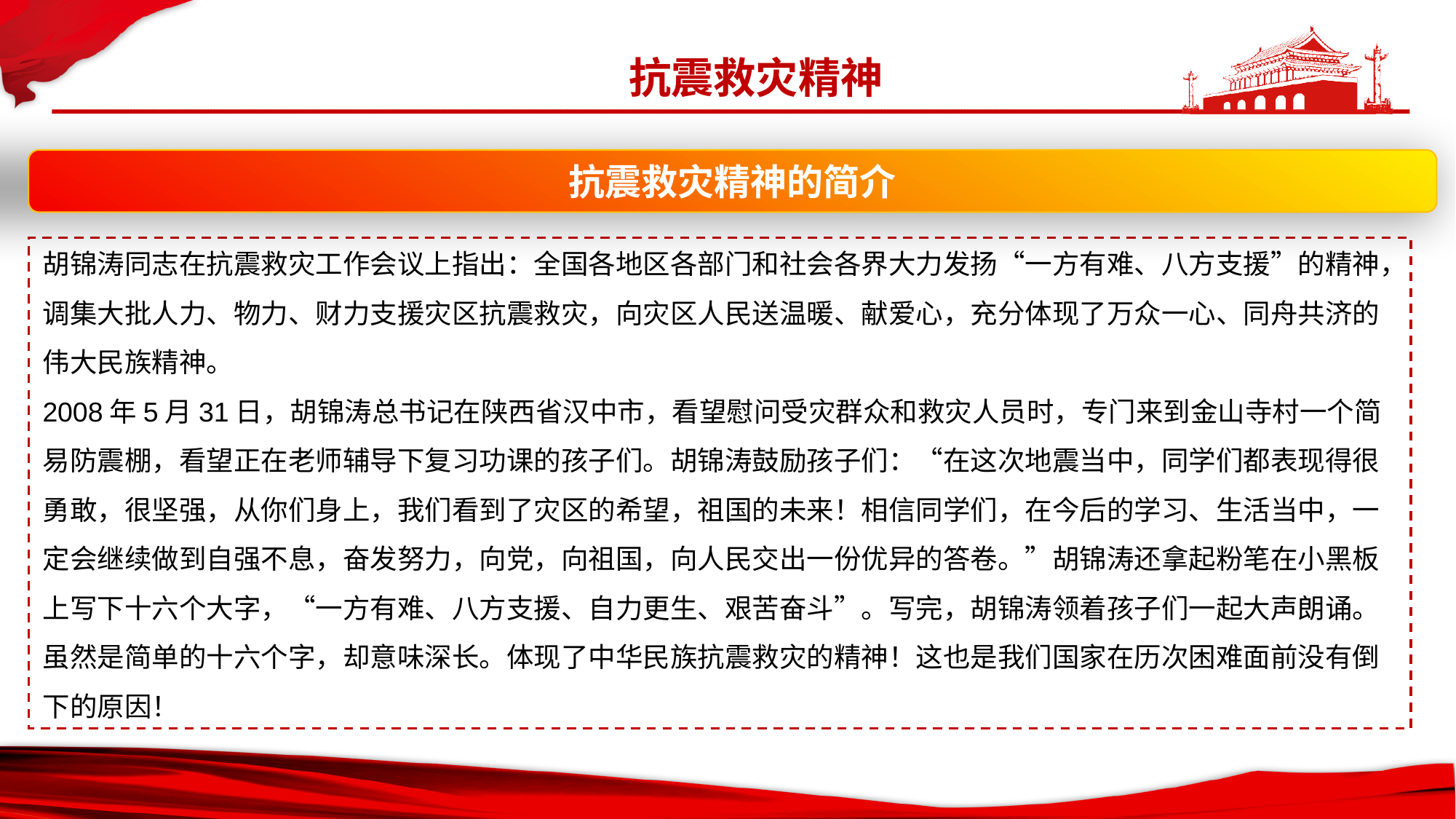

抗震救灾精神
抗震救灾精神的简介
胡锦涛同志在抗震救灾工作会议上指出：全国各地区各部门和社会各界大力发扬“一方有难、八方支援”的精神，调集大批人力、物力、财力支援灾区抗震救灾，向灾区人民送温暖、献爱心，充分体现了万众一心、同舟共济的伟大民族精神。
2008年5月31日，胡锦涛总书记在陕西省汉中市，看望慰问受灾群众和救灾人员时，专门来到金山寺村一个简易防震棚，看望正在老师辅导下复习功课的孩子们。胡锦涛鼓励孩子们：“在这次地震当中，同学们都表现得很勇敢，很坚强，从你们身上，我们看到了灾区的希望，祖国的未来！相信同学们，在今后的学习、生活当中，一定会继续做到自强不息，奋发努力，向党，向祖国，向人民交出一份优异的答卷。”胡锦涛还拿起粉笔在小黑板上写下十六个大字，“一方有难、八方支援、自力更生、艰苦奋斗”。写完，胡锦涛领着孩子们一起大声朗诵。 虽然是简单的十六个字，却意味深长。体现了中华民族抗震救灾的精神！这也是我们国家在历次困难面前没有倒下的原因！